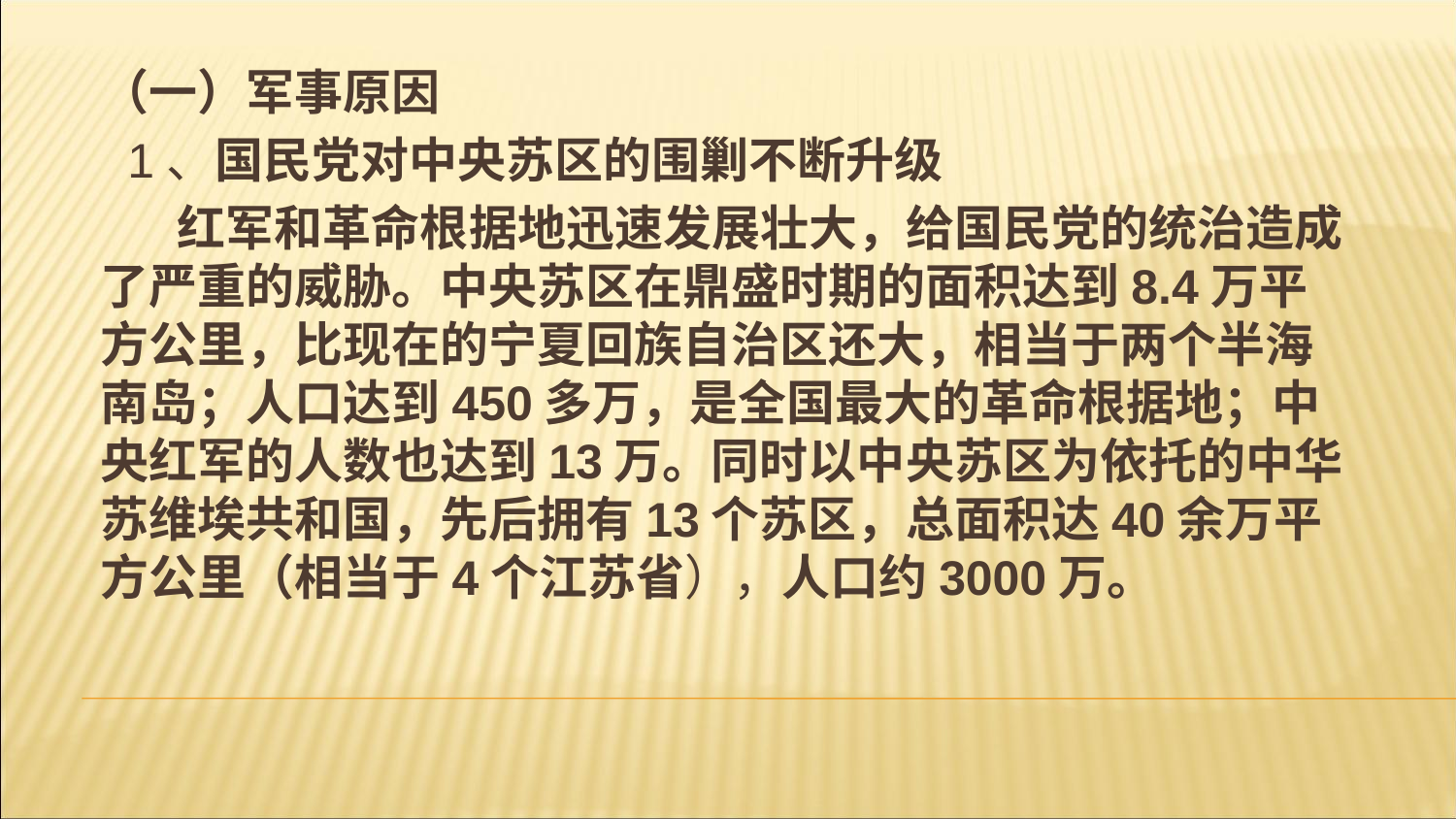

（一）军事原因
  1、国民党对中央苏区的围剿不断升级
      红军和革命根据地迅速发展壮大，给国民党的统治造成了严重的威胁。中央苏区在鼎盛时期的面积达到8.4万平方公里，比现在的宁夏回族自治区还大，相当于两个半海南岛；人口达到450多万，是全国最大的革命根据地；中央红军的人数也达到13万。同时以中央苏区为依托的中华苏维埃共和国，先后拥有13个苏区，总面积达40余万平方公里（相当于4个江苏省），人口约3000万。

#